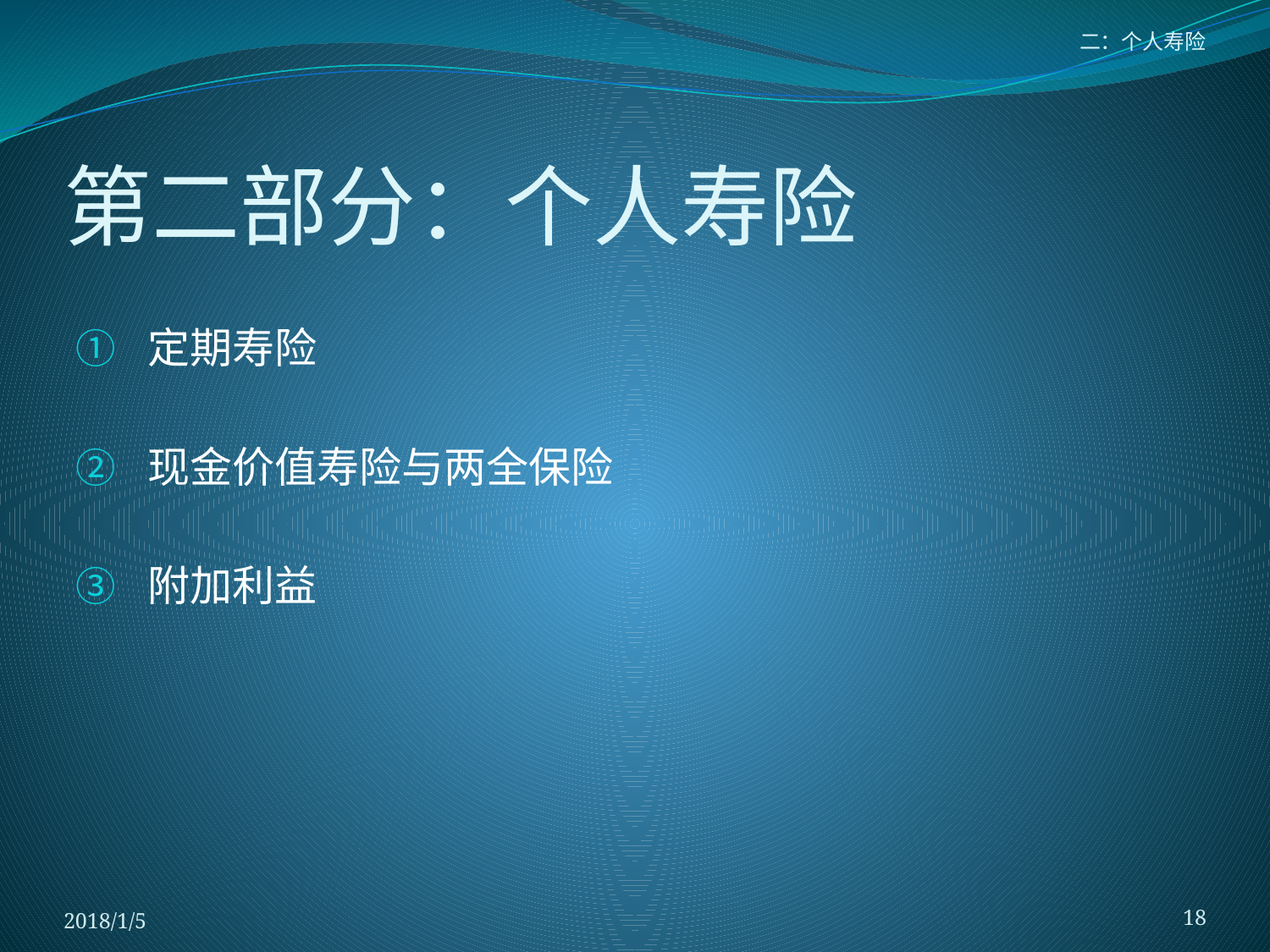

# 二：个人寿险
第二部分：个人寿险

定期寿险

现金价值寿险与两全保险

附加利益
2018/1/5
18